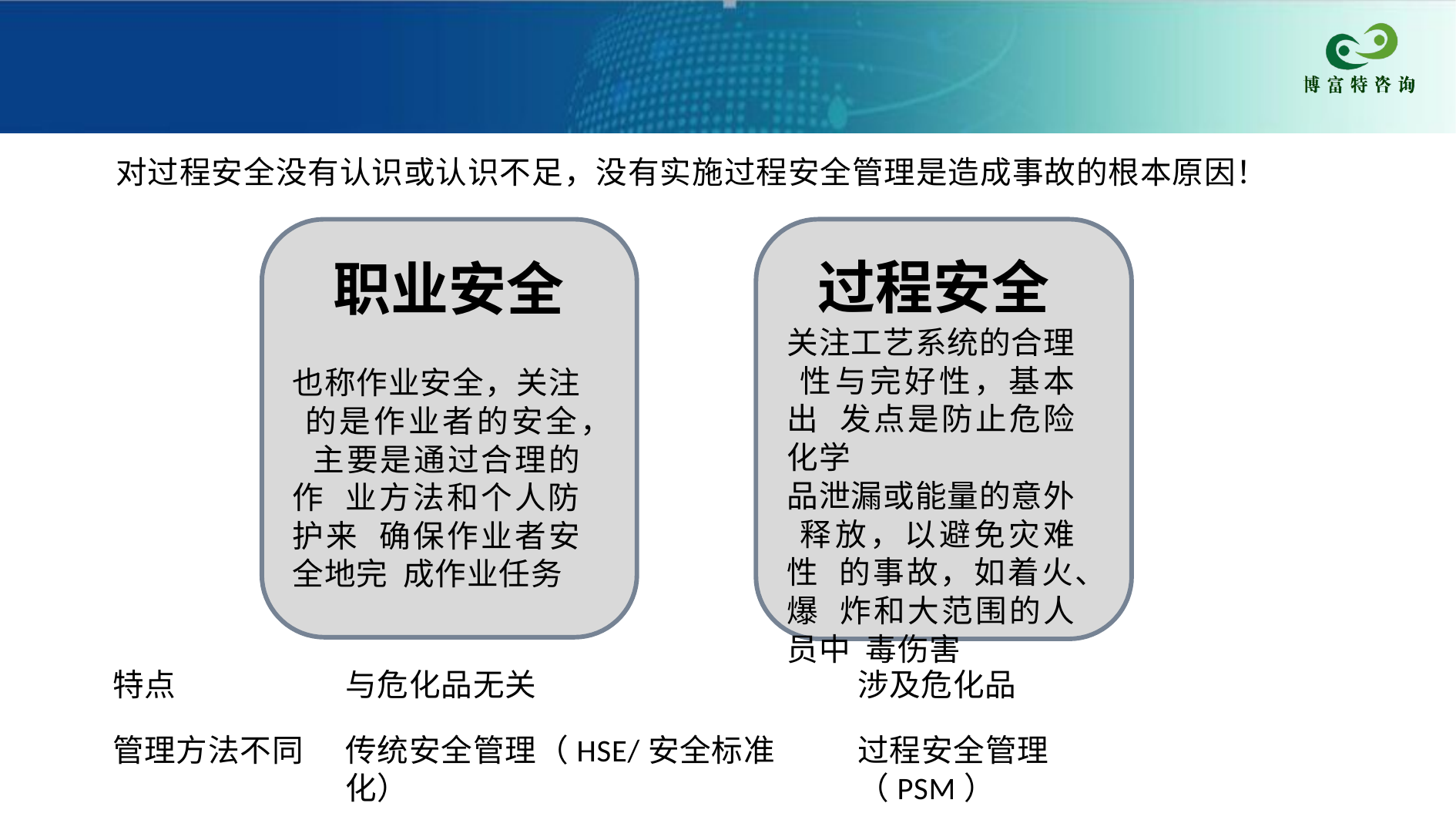

对过程安全没有认识或认识不足，没有实施过程安全管理是造成事故的根本原因！

# 过程安全
职业安全
也称作业安全，关注  的是作业者的安全，  主要是通过合理的作  业方法和个人防护来  确保作业者安全地完  成作业任务
关注工艺系统的合理  性与完好性，基本出  发点是防止危险化学
品泄漏或能量的意外  释放，以避免灾难性  的事故，如着火、爆  炸和大范围的人员中  毒伤害
特点
与危化品无关
涉及危化品
管理方法不同
传统安全管理（HSE/安全标准化）
过程安全管理（PSM）